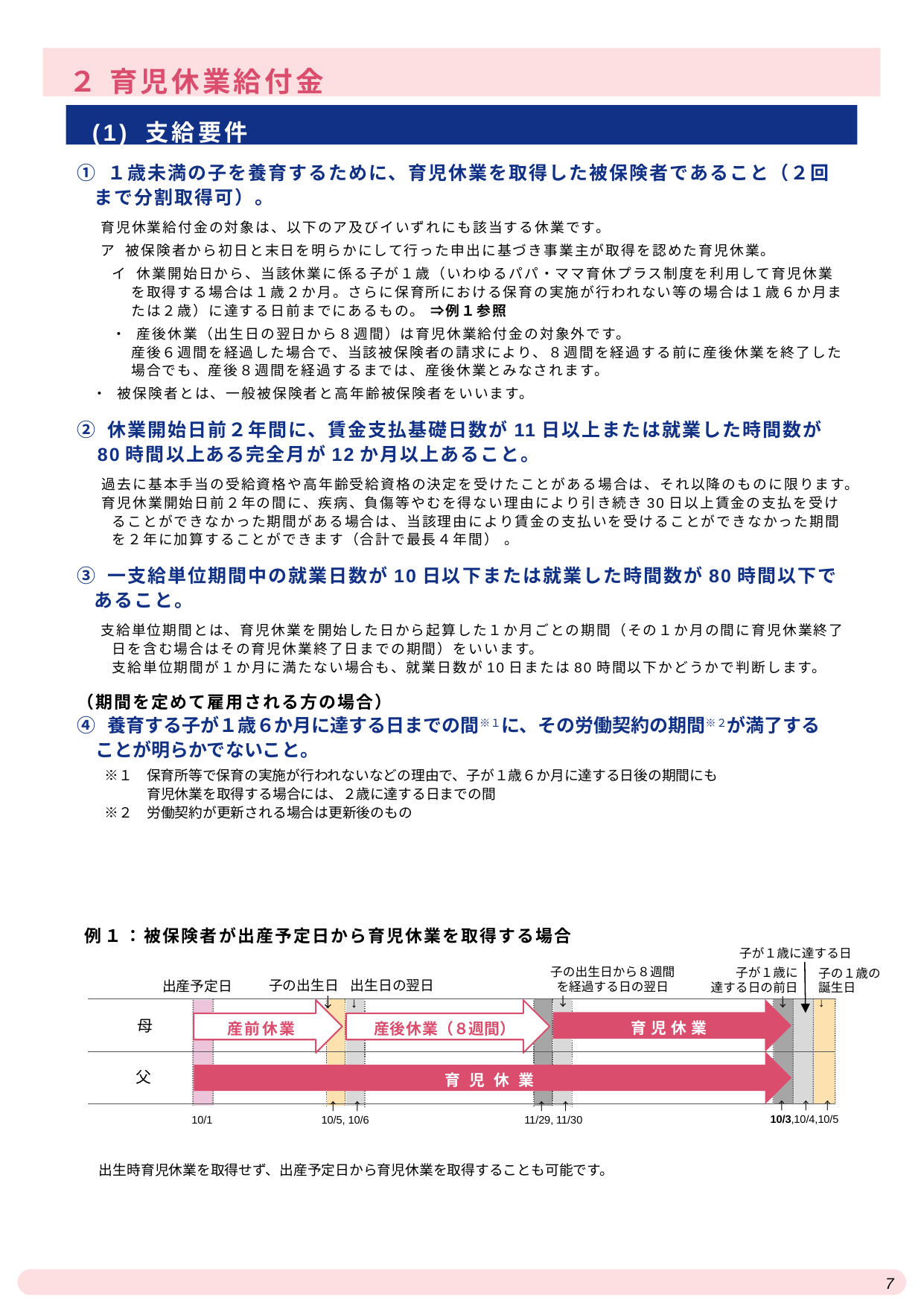

２ 育児休業給付金
(1) 支給要件
① １歳未満の子を養育するために、育児休業を取得した被保険者であること（２回
 まで分割取得可）。
育児休業給付金の対象は、以下のア及びイいずれにも該当する休業です。
ア  被保険者から初日と末日を明らかにして行った申出に基づき事業主が取得を認めた育児休業。
イ  休業開始日から、当該休業に係る子が１歳（いわゆるパパ・ママ育休プラス制度を利用して育児休業を取得する場合は１歳２か月。さらに保育所における保育の実施が行われない等の場合は１歳６か月または２歳）に達する日前までにあるもの。 ⇒例１参照
・  産後休業（出生日の翌日から８週間）は育児休業給付金の対象外です。
産後６週間を経過した場合で、当該被保険者の請求により、８週間を経過する前に産後休業を終了した場合でも、産後８週間を経過するまでは、産後休業とみなされます。
・  被保険者とは、一般被保険者と高年齢被保険者をいいます。
② 休業開始日前２年間に、賃金支払基礎日数が11日以上または就業した時間数が
 80時間以上ある完全月が12か月以上あること。
過去に基本手当の受給資格や高年齢受給資格の決定を受けたことがある場合は、それ以降のものに限ります。
育児休業開始日前２年の間に、疾病、負傷等やむを得ない理由により引き続き30日以上賃金の支払を受けることができなかった期間がある場合は、当該理由により賃金の支払いを受けることができなかった期間を２年に加算することができます（合計で最長４年間） 。
③ 一支給単位期間中の就業日数が10日以下または就業した時間数が80時間以下で
 あること。
支給単位期間とは、育児休業を開始した日から起算した１か月ごとの期間（その１か月の間に育児休業終了日を含む場合はその育児休業終了日までの期間）をいいます。
支給単位期間が１か月に満たない場合も、就業日数が10日または80時間以下かどうかで判断します。
（期間を定めて雇用される方の場合）
④ 養育する子が１歳６か月に達する日までの間※１に、その労働契約の期間※２が満了する
　ことが明らかでないこと。
　　※１　保育所等で保育の実施が行われないなどの理由で、子が１歳６か月に達する日後の期間にも
　　　　　育児休業を取得する場合には、２歳に達する日までの間
　　※２　労働契約が更新される場合は更新後のもの
例１：被保険者が出産予定日から育児休業を取得する場合
子が１歳に達する日
子の出生日から８週間
を経過する日の翌日
　　↓
子が１歳に
達する日の前日
　　　　　 ↓
子の１歳の
誕生日
↓
子の出生日
　           ↓
出生日の翌日
↓
出産予定日
育児休業

産前休業
産後休業（８週間）
母
育児休業
父
↑　↑　↑
10/3,10/4,10/5
↑　↑
10/5, 10/6
↑　↑
11/29, 11/30
10/1
出生時育児休業を取得せず、出産予定日から育児休業を取得することも可能です。
7